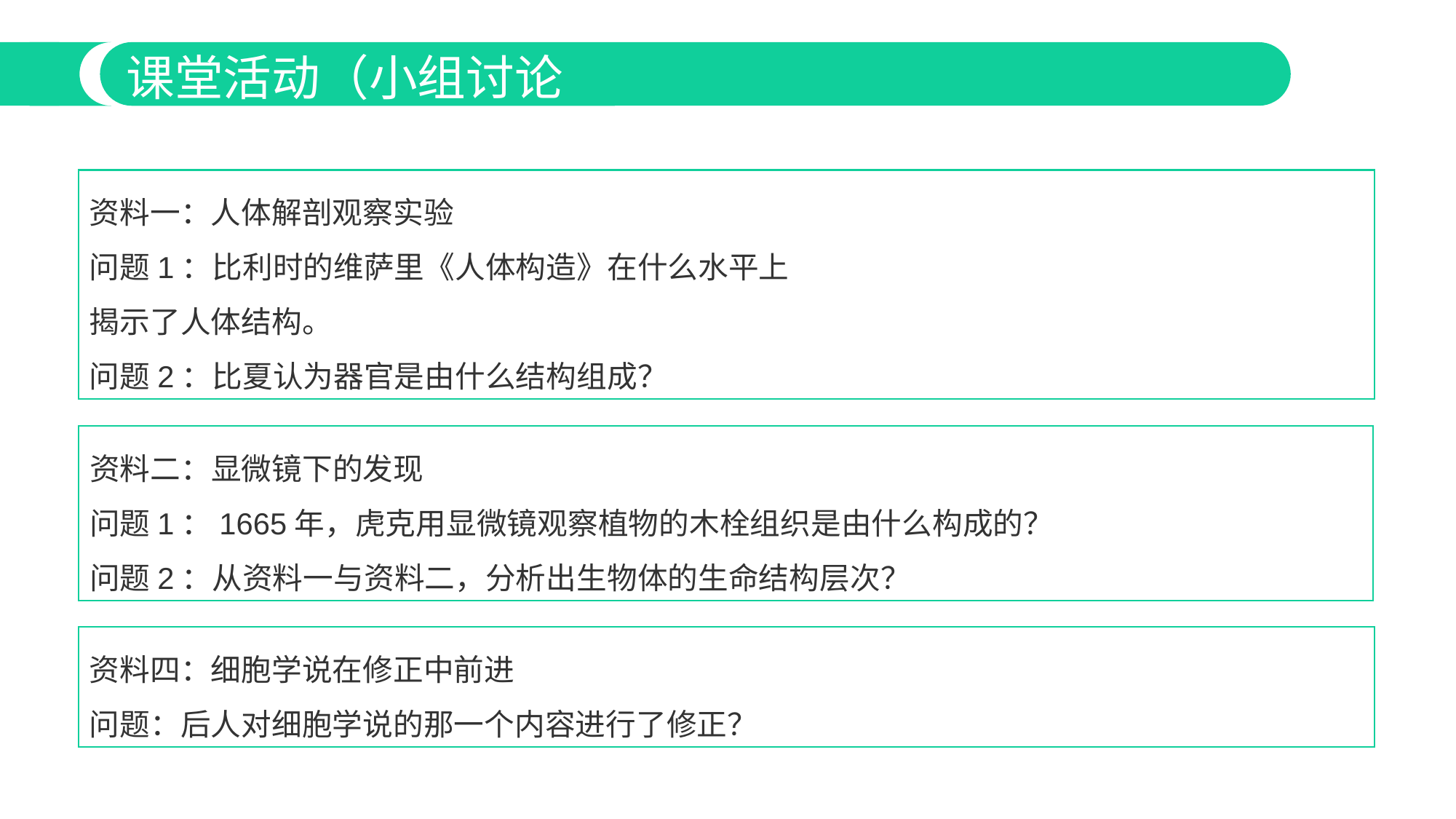

课堂活动（小组讨论
资料一：人体解剖观察实验
问题1：比利时的维萨里《人体构造》在什么水平上
揭示了人体结构。
问题2：比夏认为器官是由什么结构组成？
资料二：显微镜下的发现
问题1：1665年，虎克用显微镜观察植物的木栓组织是由什么构成的？
问题2：从资料一与资料二，分析出生物体的生命结构层次？
资料四：细胞学说在修正中前进
问题：后人对细胞学说的那一个内容进行了修正？